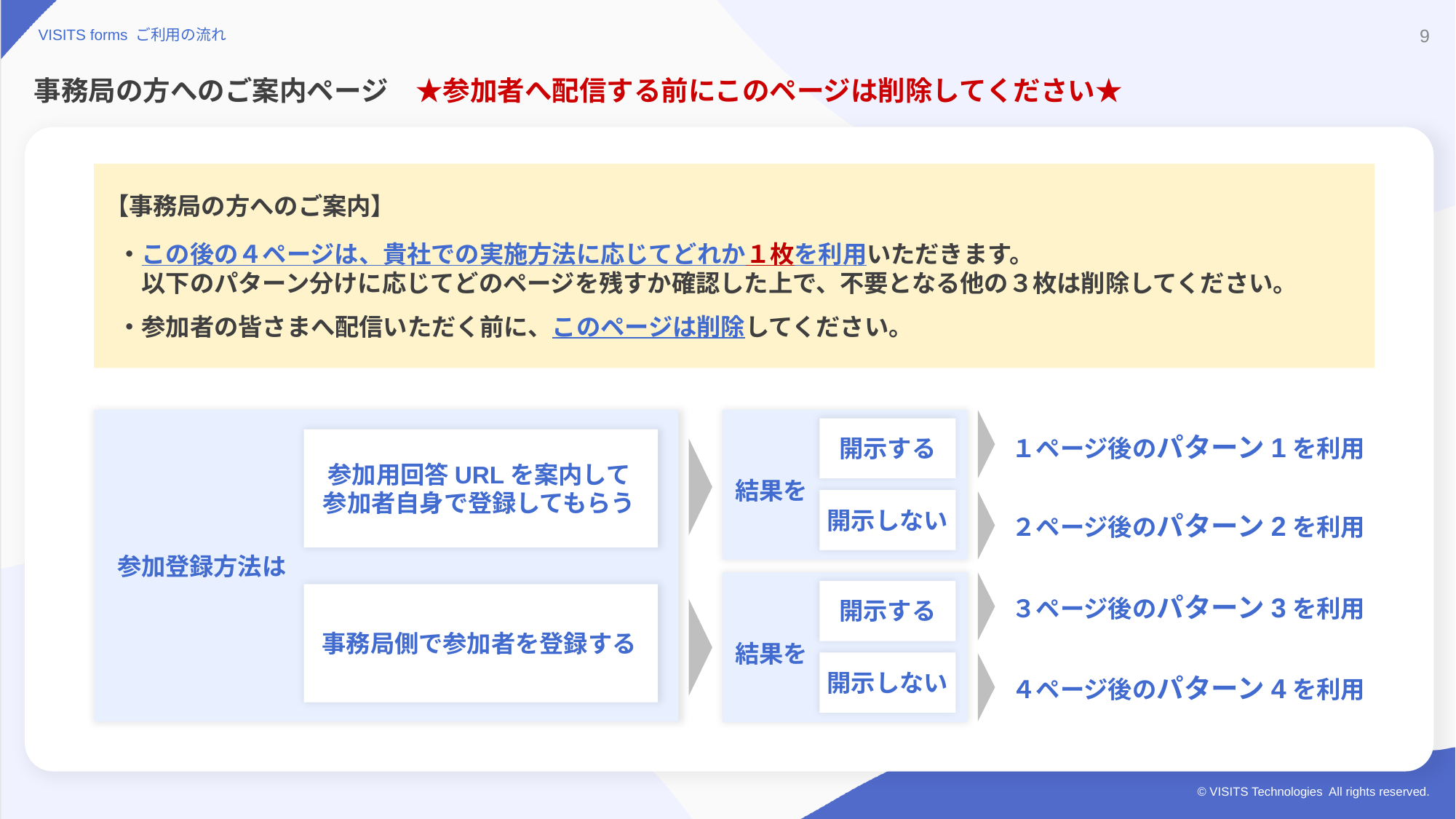

VISITS forms ご利用の流れ
# 事務局の方へのご案内ページ　★参加者へ配信する前にこのページは削除してください★
【事務局の方へのご案内】

 ・この後の４ページは、貴社での実施方法に応じてどれか１枚を利用いただきます。
 　以下のパターン分けに応じてどのページを残すか確認した上で、不要となる他の３枚は削除してください。

 ・参加者の皆さまへ配信いただく前に、このページは削除してください。

１ページ後のパターン1を利用
開示する

参加用回答URLを案内して
参加者自身で登録してもらう

結果を

開示しない
２ページ後のパターン2を利用

参加登録方法は

３ページ後のパターン3を利用

開示する

事務局側で参加者を登録する

結果を

開示しない
４ページ後のパターン4を利用

© VISITS Technologies  All rights reserved.